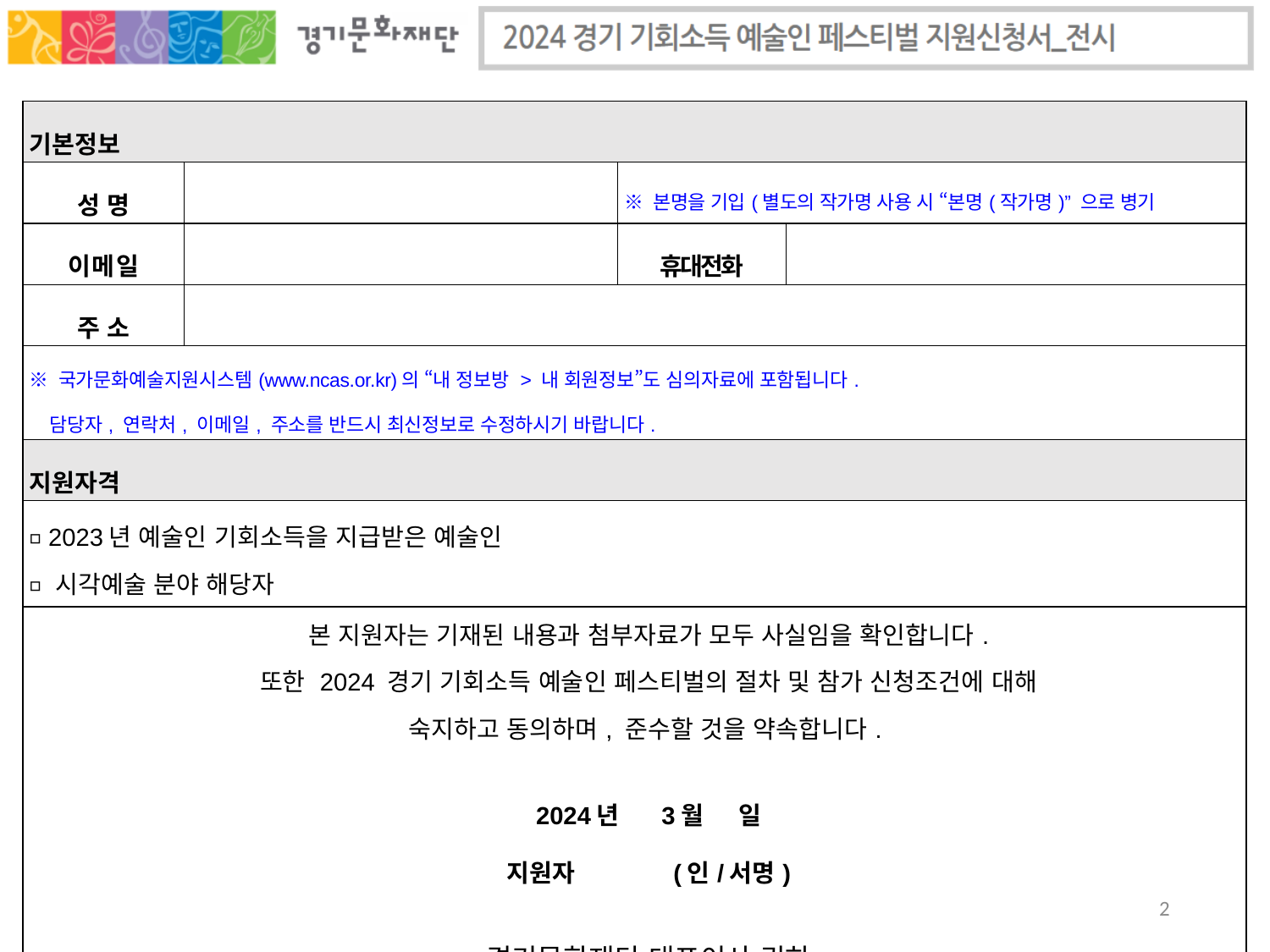

| 기본정보 |  |  |  |
| --- | --- | --- | --- |
| 성 명 |  | ※ 본명을 기입(별도의 작가명 사용 시 “본명(작가명)” 으로 병기 |  |
| 이 메 일 |  | 휴대전화 |  |
| 주 소 |  |  |  |
| ※ 국가문화예술지원시스템(www.ncas.or.kr)의 “내 정보방 > 내 회원정보”도 심의자료에 포함됩니다. 담당자, 연락처, 이메일, 주소를 반드시 최신정보로 수정하시기 바랍니다. |  |  |  |
| 지원자격 |  |  |  |
| ◽ 2023년 예술인 기회소득을 지급받은 예술인 ◽ 시각예술 분야 해당자 |  |  |  |
| 본 지원자는 기재된 내용과 첨부자료가 모두 사실임을 확인합니다. 또한 2024 경기 기회소득 예술인 페스티벌의 절차 및 참가 신청조건에 대해 숙지하고 동의하며, 준수할 것을 약속합니다. 2024년 3월 일 지원자 (인/서명) 경기문화재단 대표이사 귀하 |  |  |  |
2